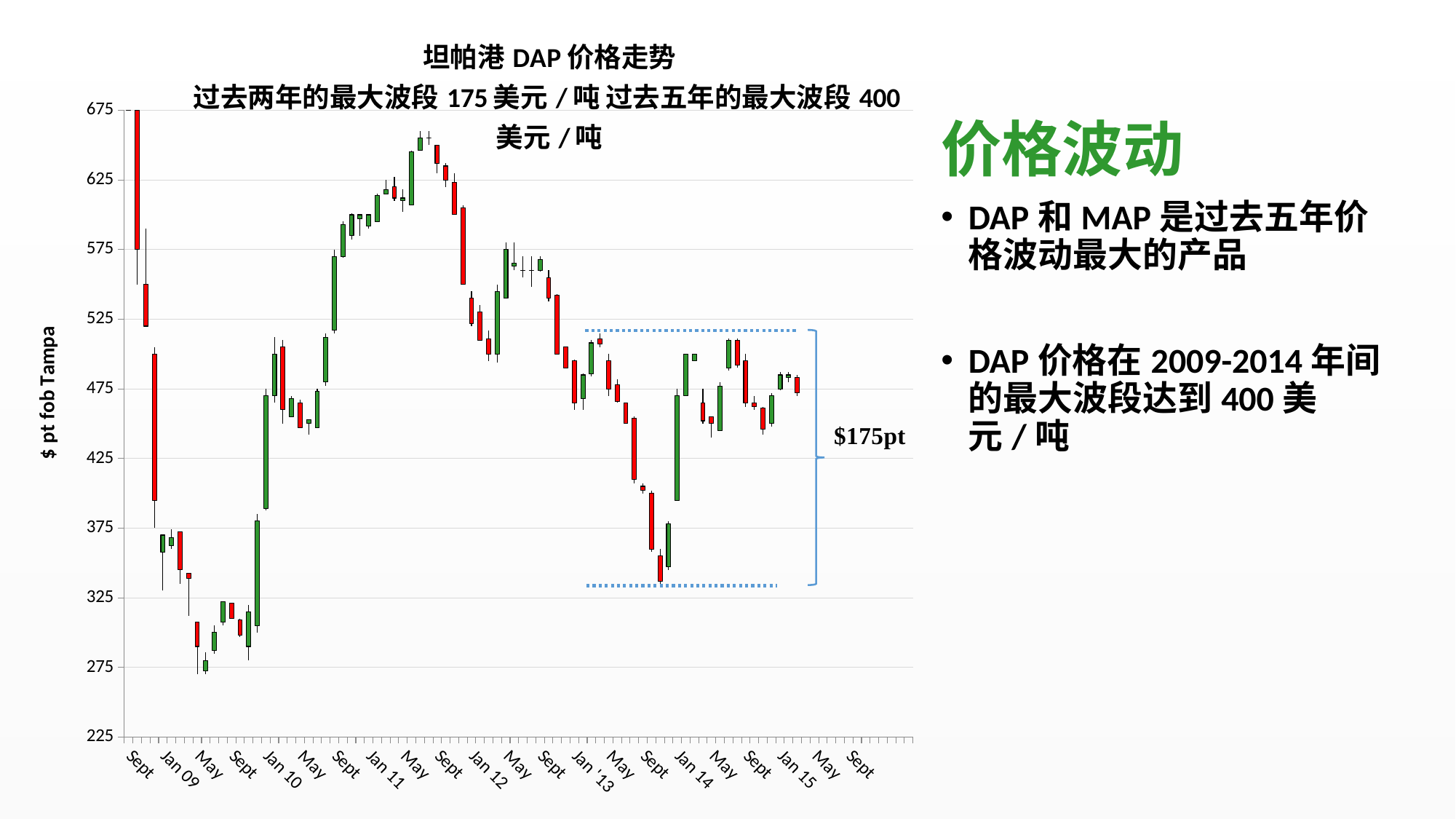

[unsupported chart]

价格波动
DAP和MAP是过去五年价格波动最大的产品

DAP价格在2009-2014年间的最大波段达到400美元/吨